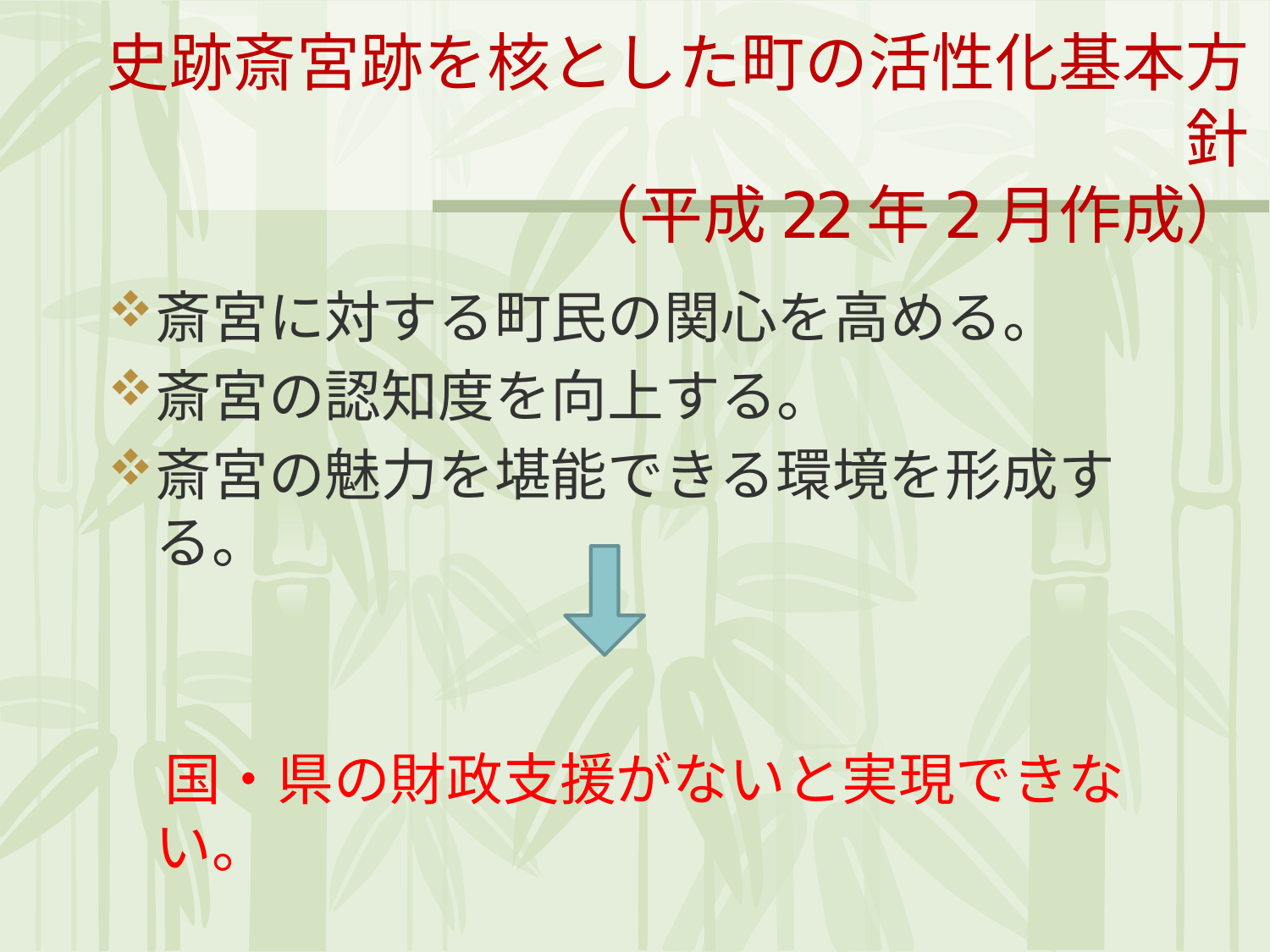

# 史跡斎宮跡を核とした町の活性化基本方針 （平成22年2月作成）
斎宮に対する町民の関心を高める。
斎宮の認知度を向上する。
斎宮の魅力を堪能できる環境を形成する。

　国・県の財政支援がないと実現できない。